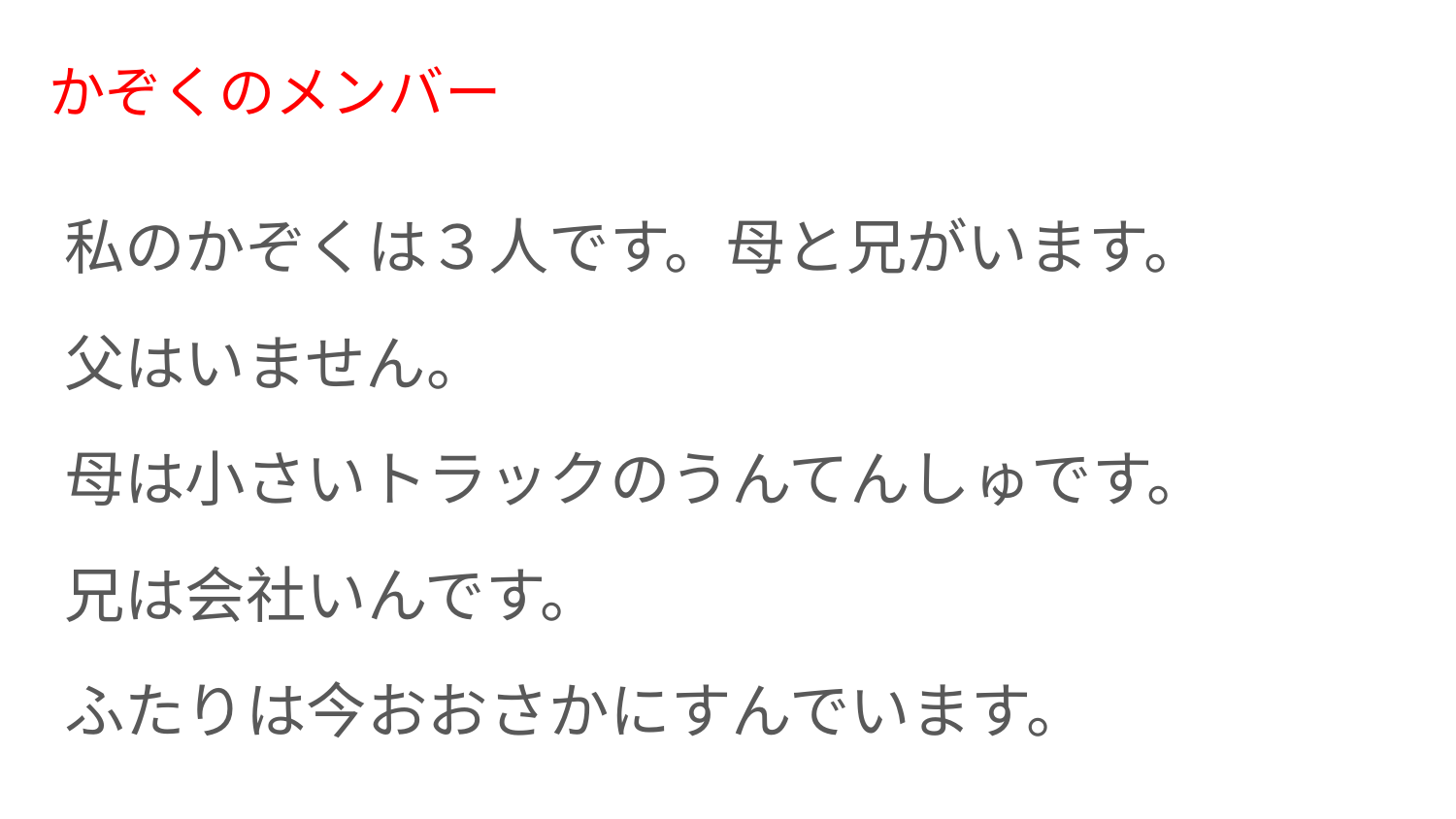

# かぞくのメンバー
私のかぞくは３人です。母と兄がいます。
父はいません。
母は小さいトラックのうんてんしゅです。
兄は会社いんです。
ふたりは今おおさかにすんでいます。